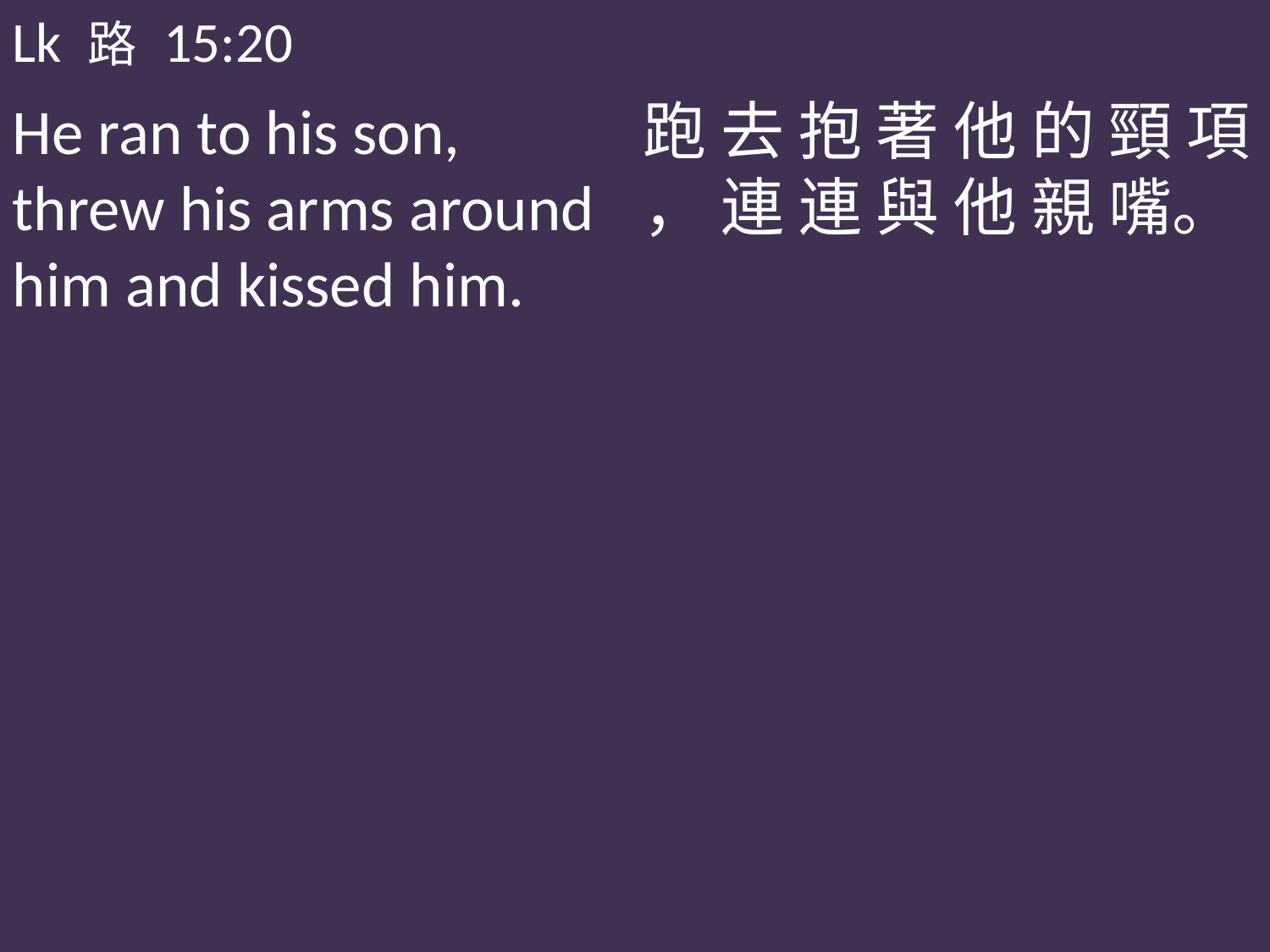

Lk 路 15:20
He ran to his son, threw his arms around him and kissed him.
跑 去 抱 著 他 的 頸 項 ， 連 連 與 他 親 嘴。